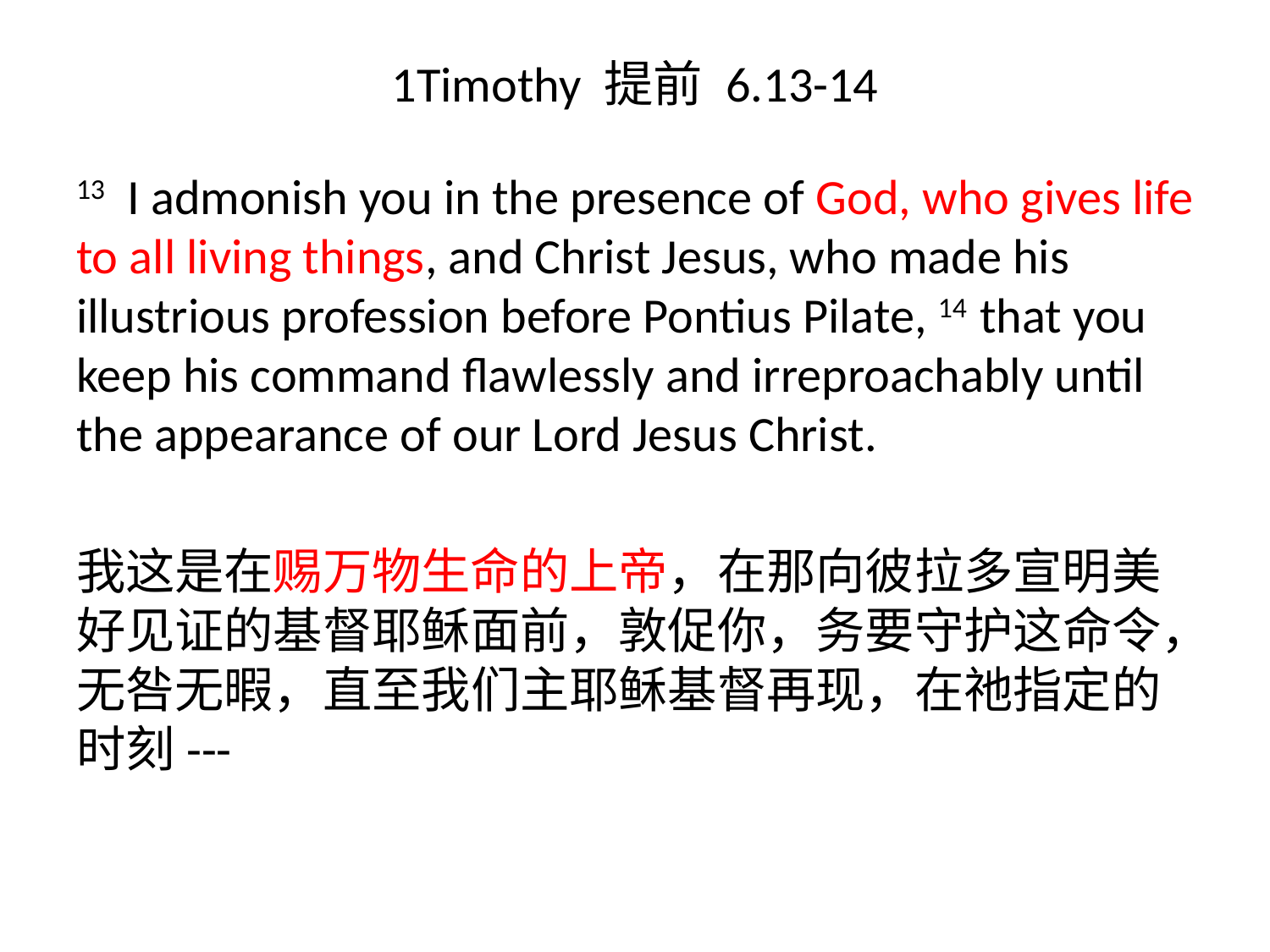

# 1Timothy 提前 6.13-14
13  I admonish you in the presence of God, who gives life to all living things, and Christ Jesus, who made his illustrious profession before Pontius Pilate, 14  that you keep his command flawlessly and irreproachably until the appearance of our Lord Jesus Christ.

我这是在赐万物生命的上帝，在那向彼拉多宣明美好见证的基督耶稣面前，敦促你，务要守护这命令，无咎无暇，直至我们主耶稣基督再现，在祂指定的时刻---